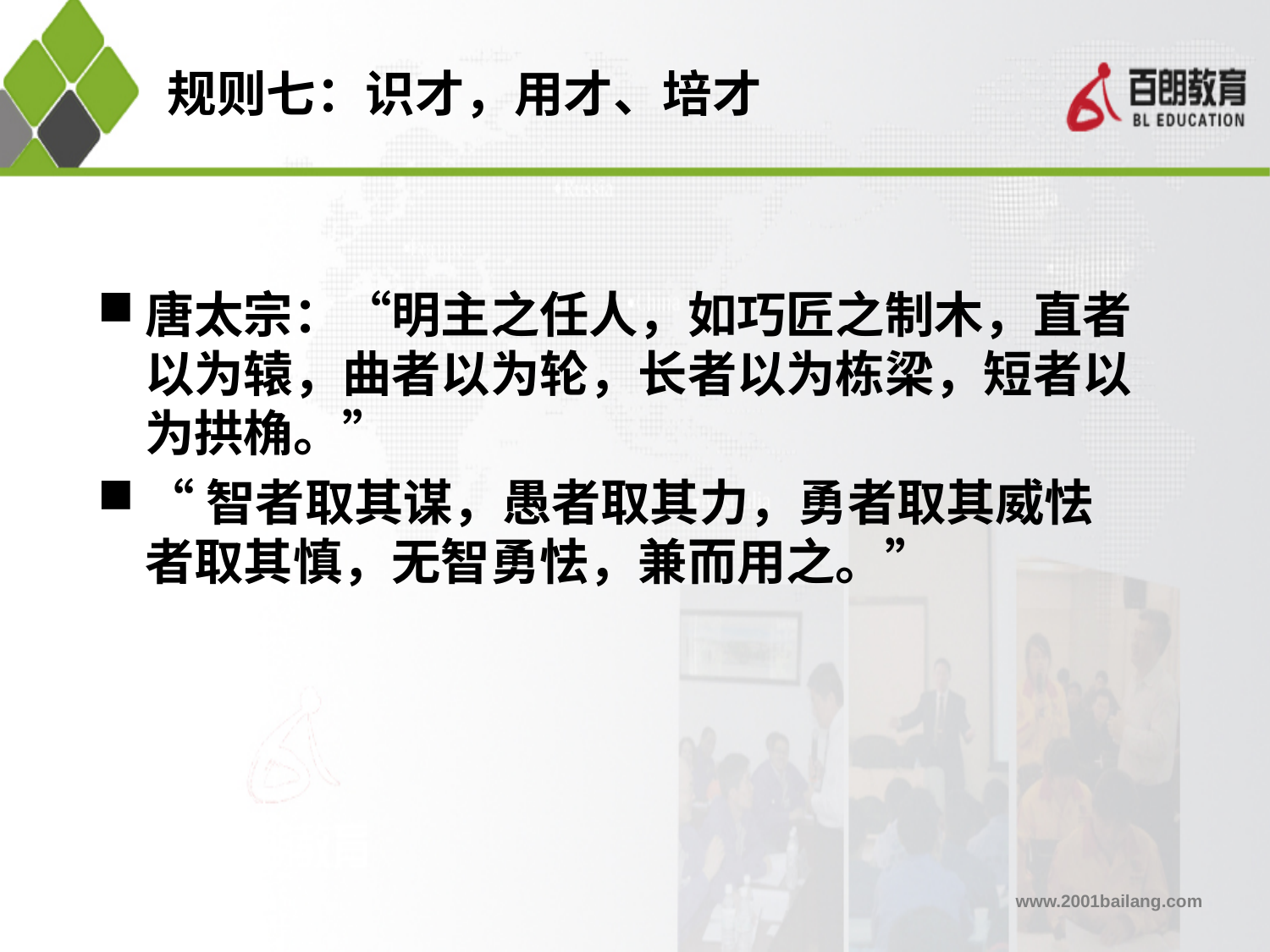

# 规则七：识才，用才、培才
唐太宗：“明主之任人，如巧匠之制木，直者以为辕，曲者以为轮，长者以为栋梁，短者以为拱桷。”
“智者取其谋，愚者取其力，勇者取其威怯者取其慎，无智勇怯，兼而用之。”